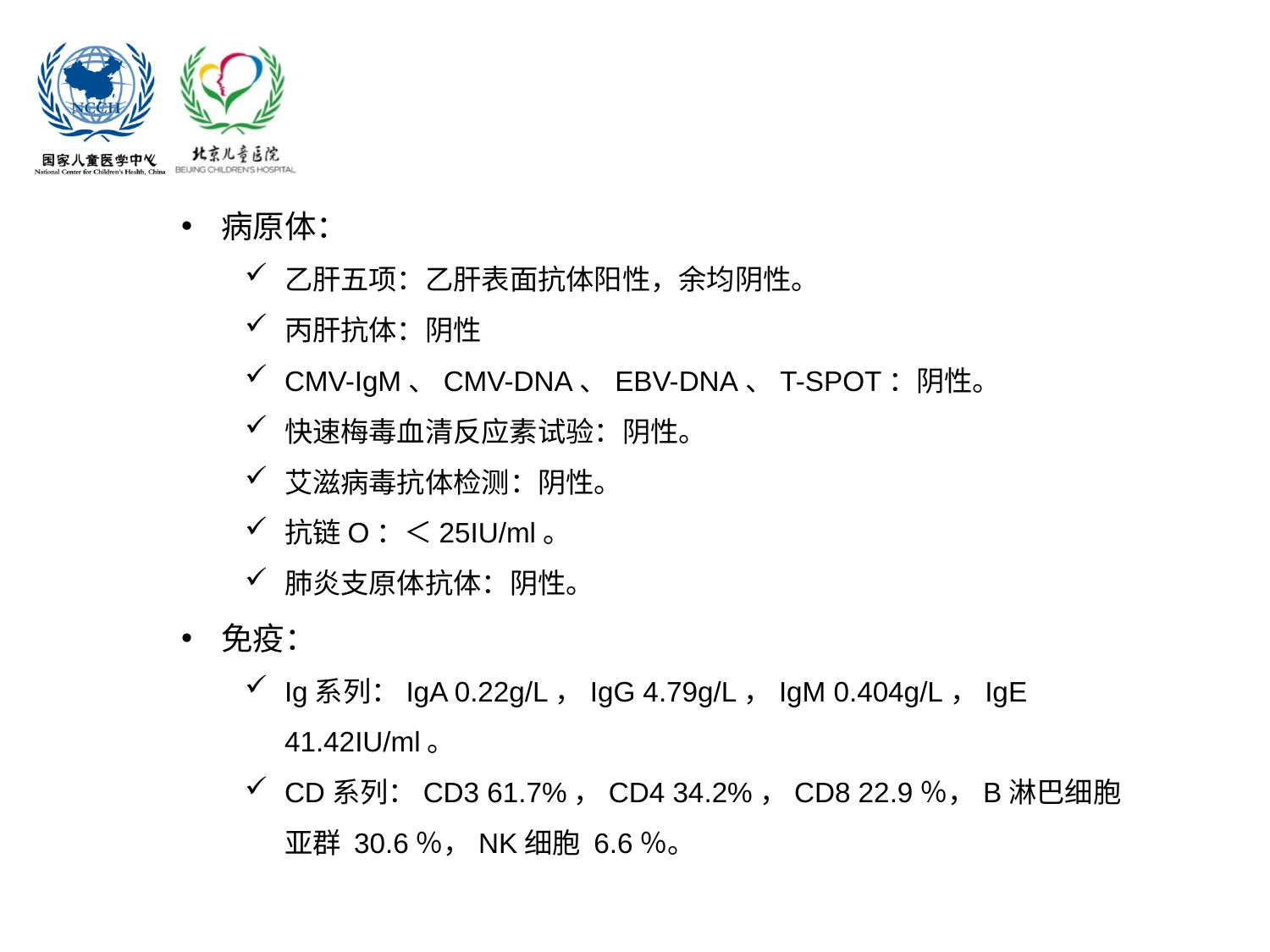

病原体：
乙肝五项：乙肝表面抗体阳性，余均阴性。
丙肝抗体：阴性
CMV-IgM、CMV-DNA、EBV-DNA、T-SPOT：阴性。
快速梅毒血清反应素试验：阴性。
艾滋病毒抗体检测：阴性。
抗链O：＜25IU/ml。
肺炎支原体抗体：阴性。
免疫：
Ig系列：IgA 0.22g/L，IgG 4.79g/L，IgM 0.404g/L，IgE 41.42IU/ml。
CD系列：CD3 61.7%，CD4 34.2%，CD8 22.9％，B淋巴细胞亚群 30.6％，NK细胞 6.6％。